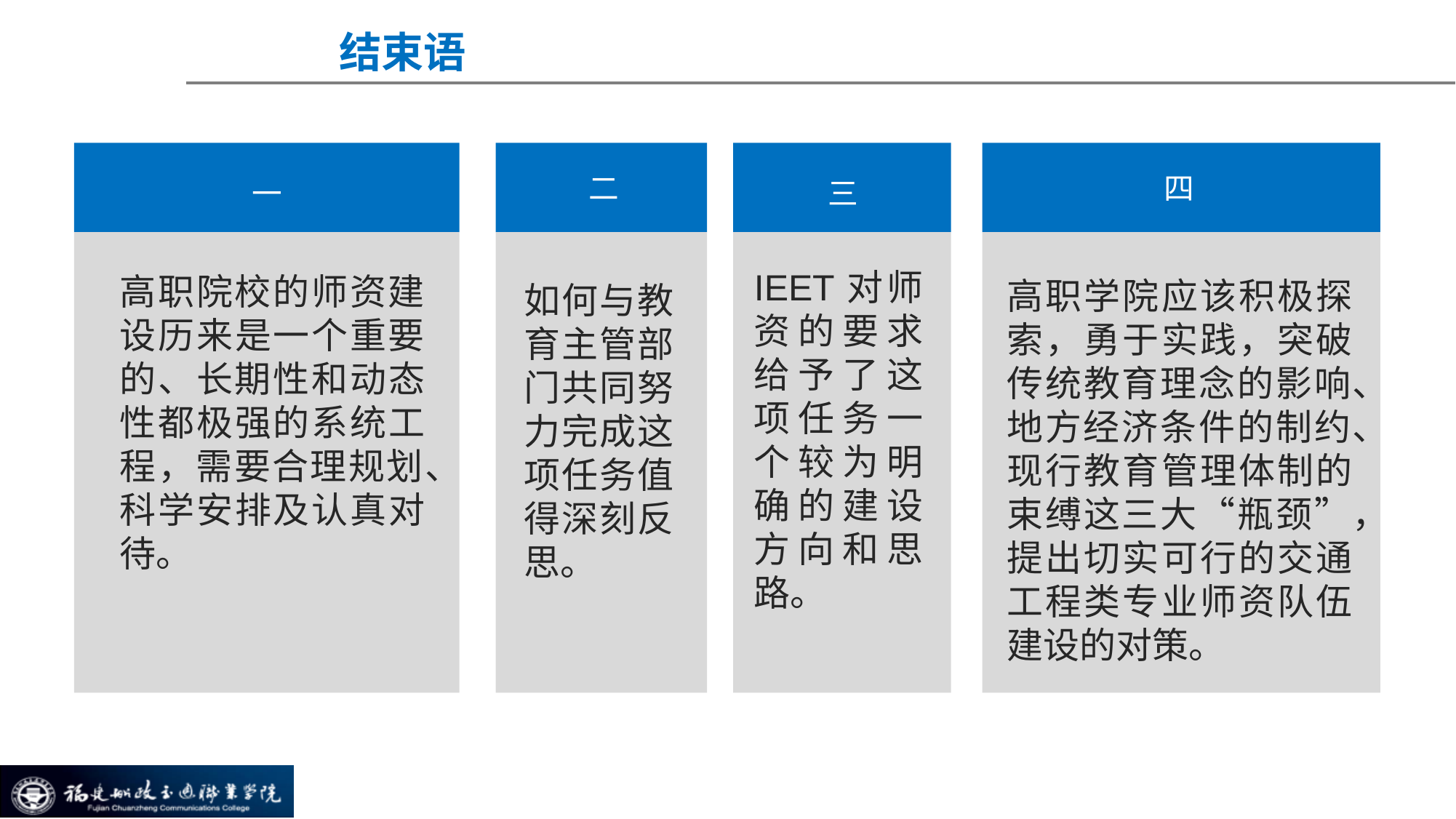

结束语

二
四
一
三
IEET对师资的要求给予了这项任务一个较为明确的建设方向和思路。
高职院校的师资建设历来是一个重要的、长期性和动态性都极强的系统工程，需要合理规划、科学安排及认真对待。
高职学院应该积极探索，勇于实践，突破传统教育理念的影响、地方经济条件的制约、现行教育管理体制的束缚这三大“瓶颈”，提出切实可行的交通工程类专业师资队伍建设的对策。
如何与教育主管部门共同努力完成这项任务值得深刻反思。